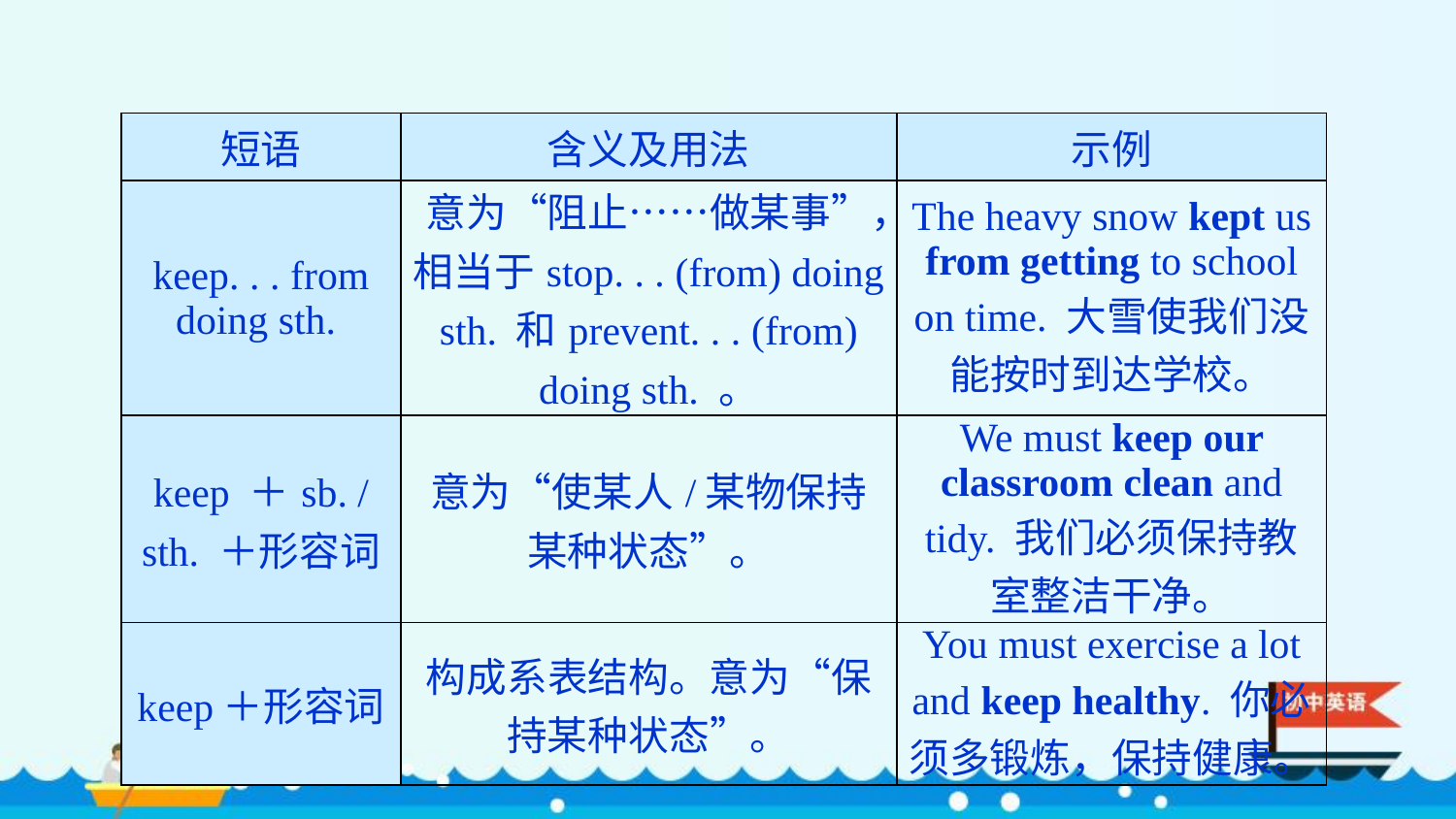

| 短语 | 含义及用法 | 示例 |
| --- | --- | --- |
| keep. . . from doing sth. | 意为“阻止……做某事”，相当于stop. . . (from) doing sth. 和prevent. . . (from) doing sth. 。 | The heavy snow kept us from getting to school on time. 大雪使我们没能按时到达学校。 |
| keep ＋sb. / sth. ＋形容词 | 意为“使某人/某物保持某种状态”。 | We must keep our classroom clean and tidy. 我们必须保持教室整洁干净。 |
| keep＋形容词 | 构成系表结构。意为“保持某种状态”。 | You must exercise a lot and keep healthy. 你必须多锻炼，保持健康。 |